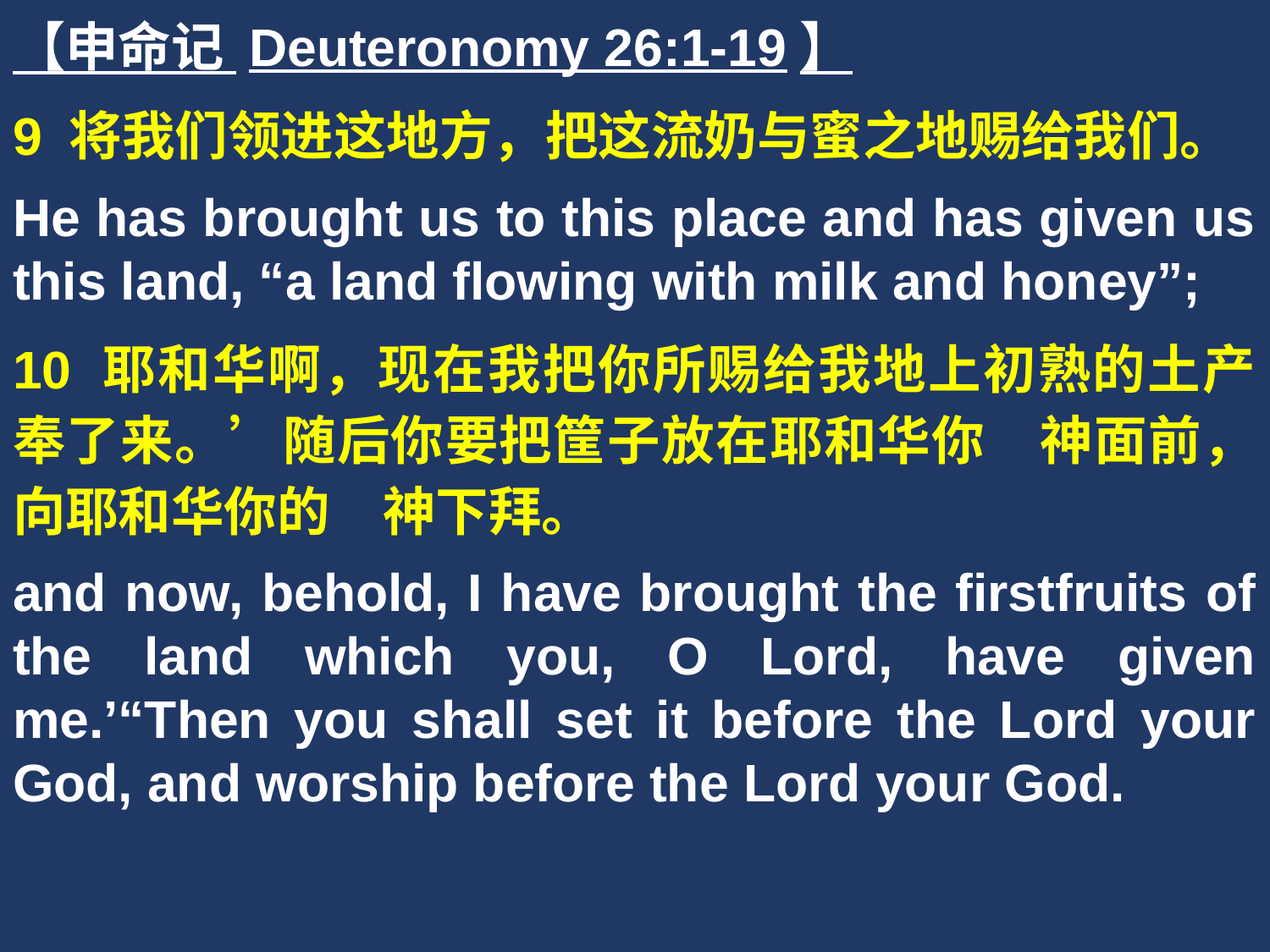

【申命记 Deuteronomy 26:1-19】
9 将我们领进这地方，把这流奶与蜜之地赐给我们。
He has brought us to this place and has given us this land, “a land flowing with milk and honey”;
10 耶和华啊，现在我把你所赐给我地上初熟的土产奉了来。’随后你要把筐子放在耶和华你　神面前，向耶和华你的　神下拜。
and now, behold, I have brought the firstfruits of the land which you, O Lord, have given me.’“Then you shall set it before the Lord your God, and worship before the Lord your God.